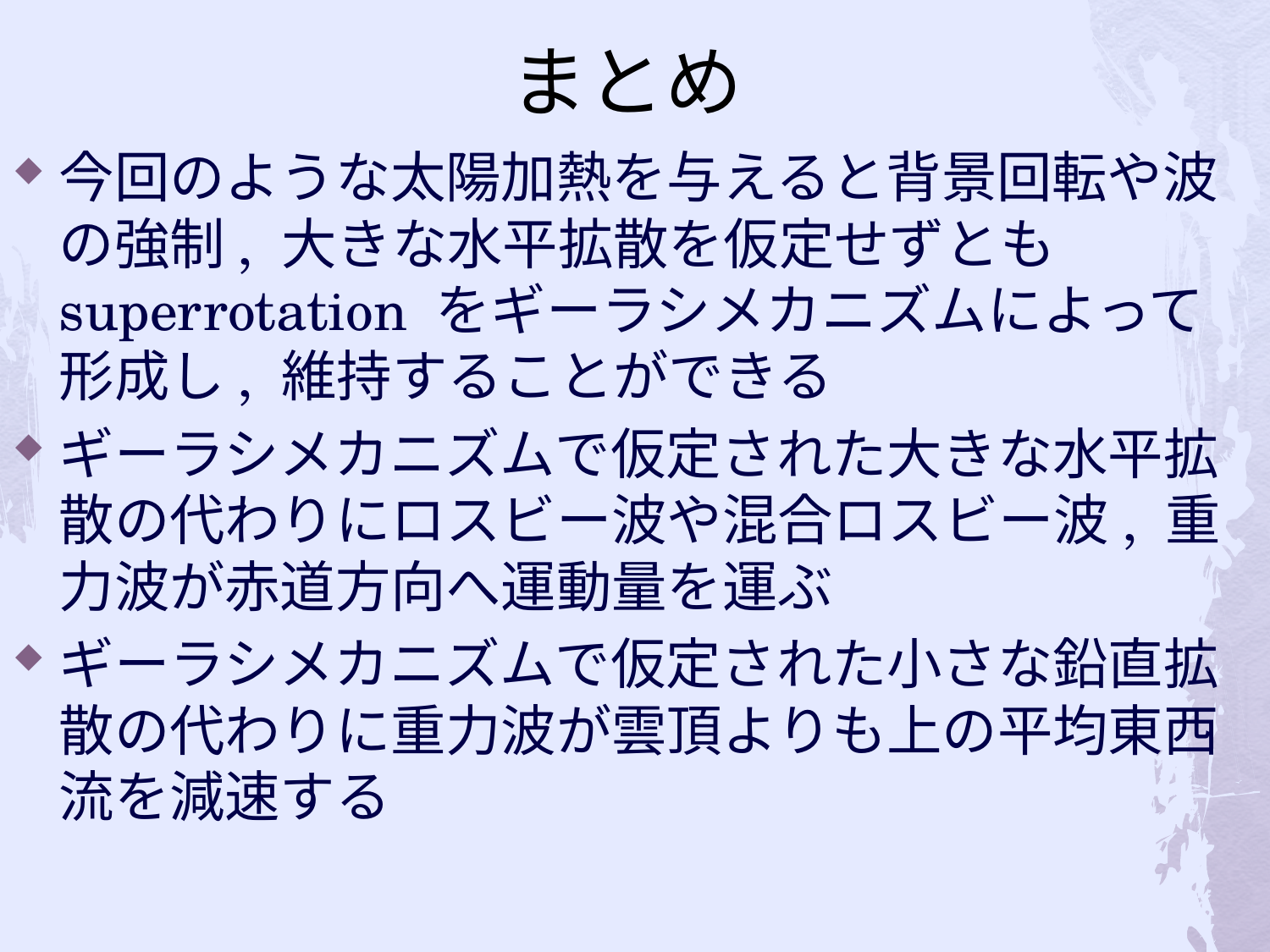

# まとめ
今回のような太陽加熱を与えると背景回転や波の強制, 大きな水平拡散を仮定せずともsuperrotation をギーラシメカニズムによって形成し, 維持することができる
ギーラシメカニズムで仮定された大きな水平拡散の代わりにロスビー波や混合ロスビー波, 重力波が赤道方向へ運動量を運ぶ
ギーラシメカニズムで仮定された小さな鉛直拡散の代わりに重力波が雲頂よりも上の平均東西流を減速する